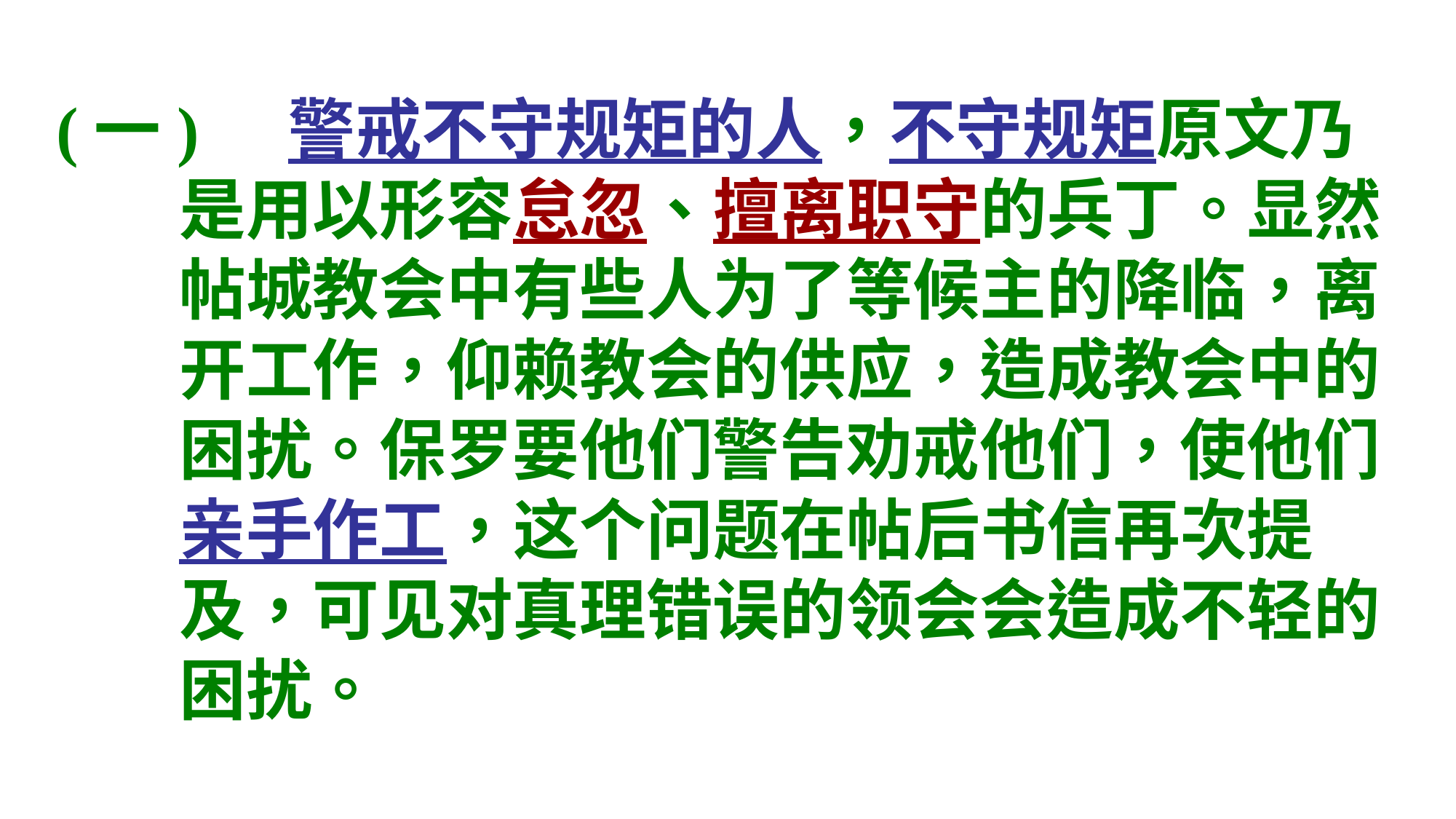

(一)	警戒不守规矩的人，不守规矩原文乃是用以形容怠忽、擅离职守的兵丁。显然帖城教会中有些人为了等候主的降临，离开工作，仰赖教会的供应，造成教会中的困扰。保罗要他们警告劝戒他们，使他们亲手作工，这个问题在帖后书信再次提及，可见对真理错误的领会会造成不轻的困扰。